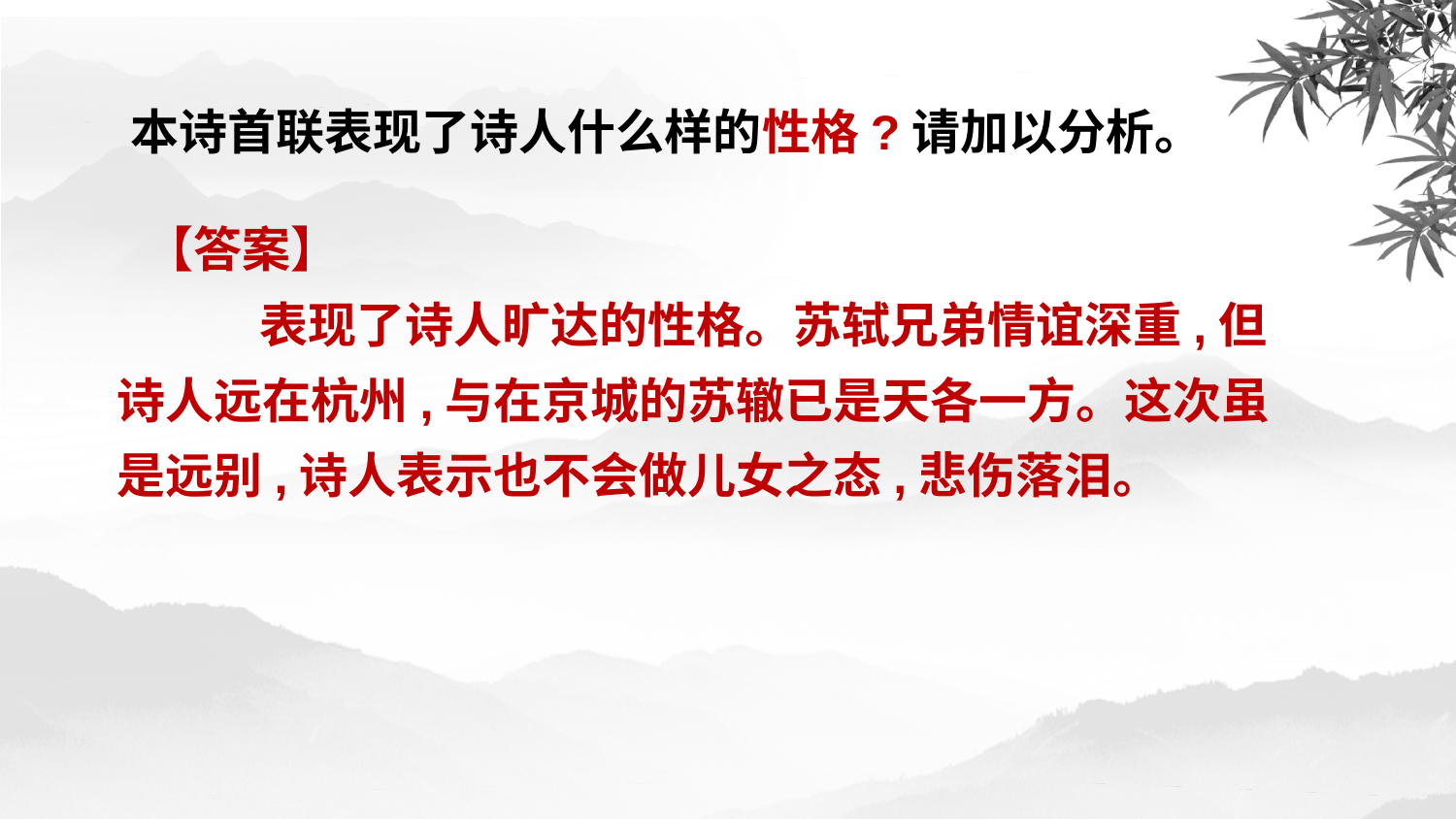

本诗首联表现了诗人什么样的性格?请加以分析。

  【答案】
            表现了诗人旷达的性格。苏轼兄弟情谊深重,但诗人远在杭州,与在京城的苏辙已是天各一方。这次虽是远别,诗人表示也不会做儿女之态,悲伤落泪。